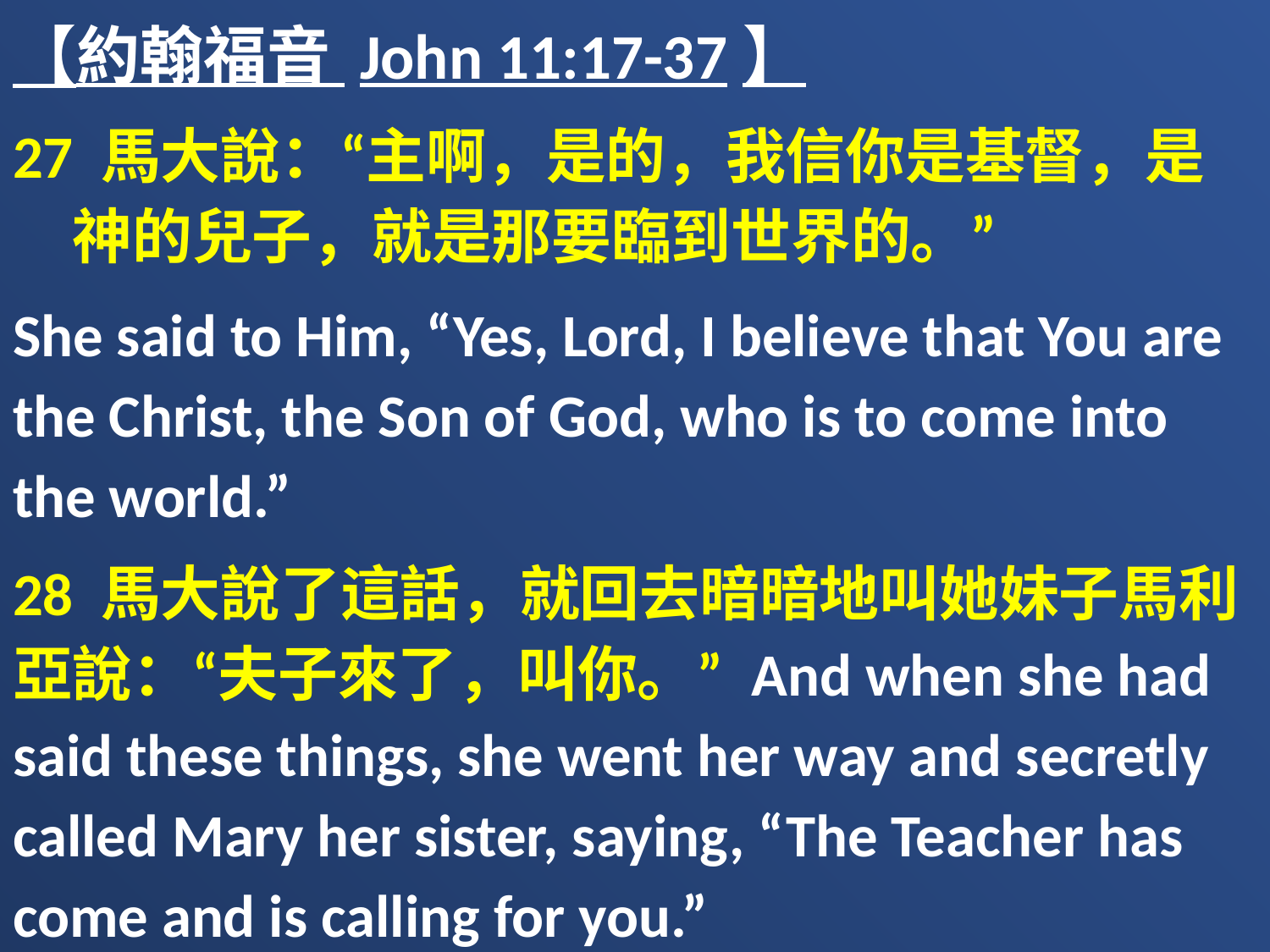

【約翰福音 John 11:17-37】
27 馬大說：“主啊，是的，我信你是基督，是　神的兒子，就是那要臨到世界的。”
She said to Him, “Yes, Lord, I believe that You are the Christ, the Son of God, who is to come into the world.”
28 馬大說了這話，就回去暗暗地叫她妹子馬利亞說：“夫子來了，叫你。” And when she had said these things, she went her way and secretly called Mary her sister, saying, “The Teacher has come and is calling for you.”